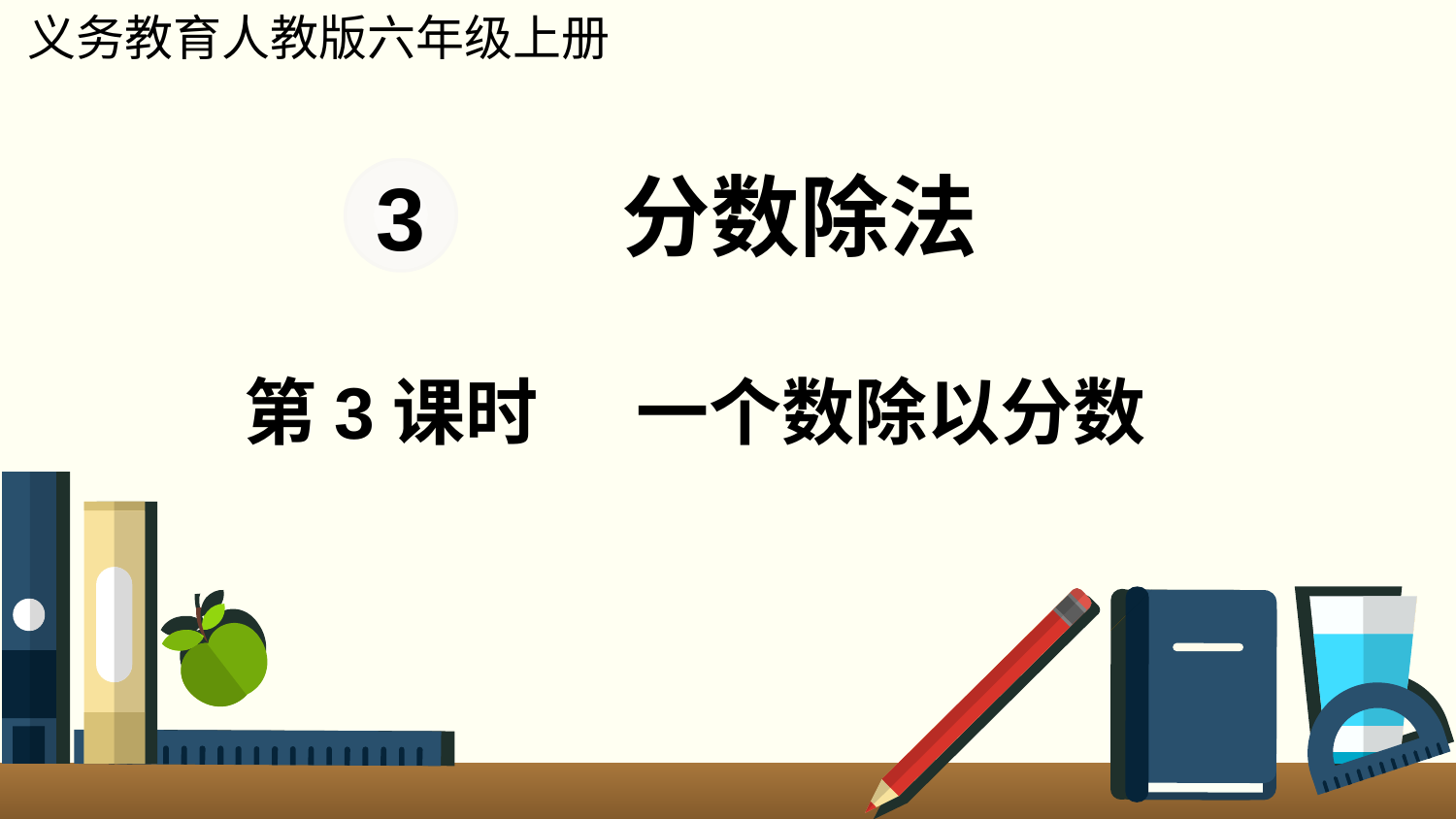

义务教育人教版六年级上册
分数除法
3
第3课时      一个数除以分数

www.youyi100.com

优翼

www.youyi100.com